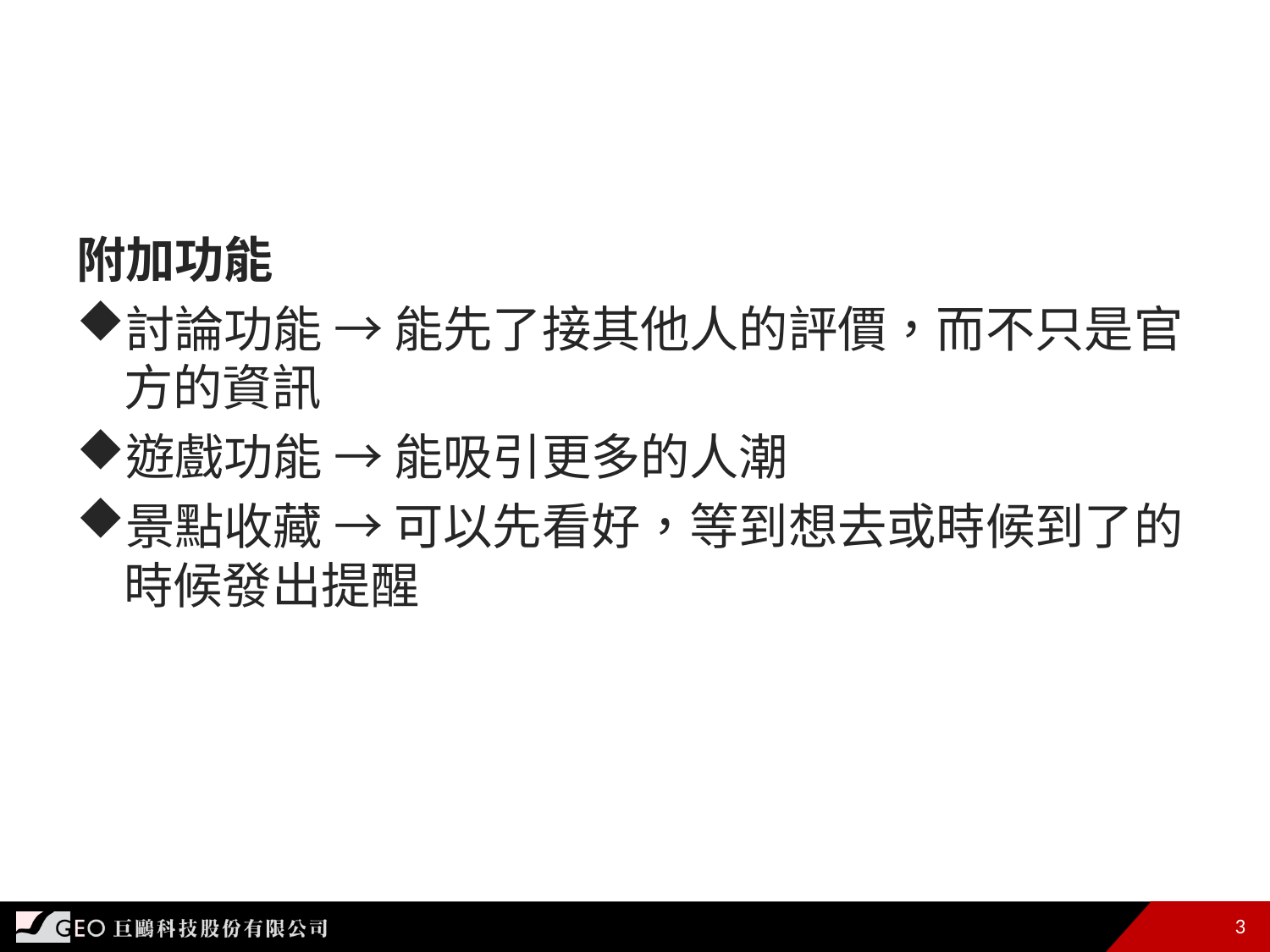

#
附加功能
討論功能 → 能先了接其他人的評價，而不只是官方的資訊
遊戲功能 → 能吸引更多的人潮
景點收藏 → 可以先看好，等到想去或時候到了的時候發出提醒

3